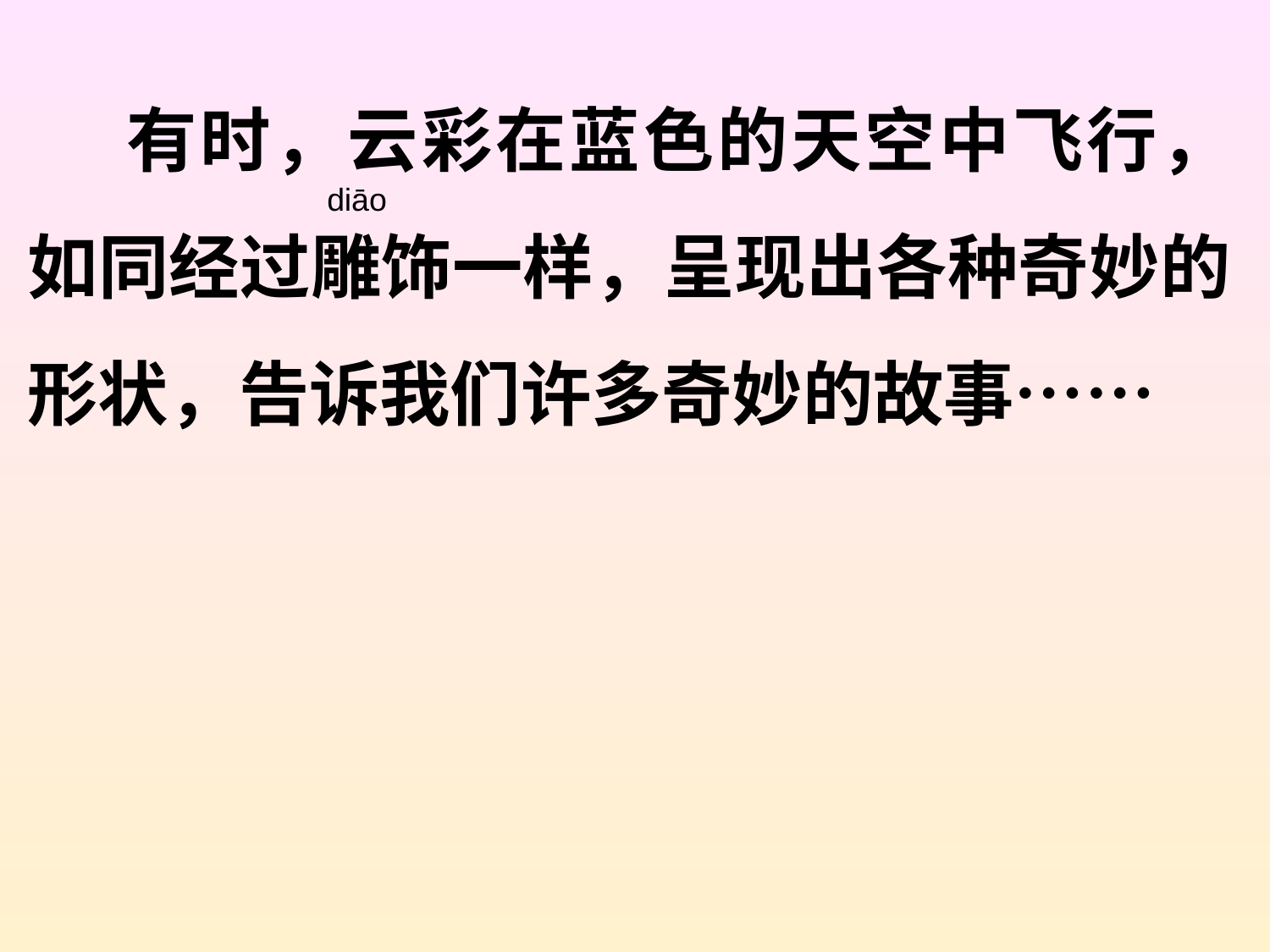

有时，云彩在蓝色的天空中飞行，如同经过雕饰一样，呈现出各种奇妙的形状，告诉我们许多奇妙的故事……
diāo